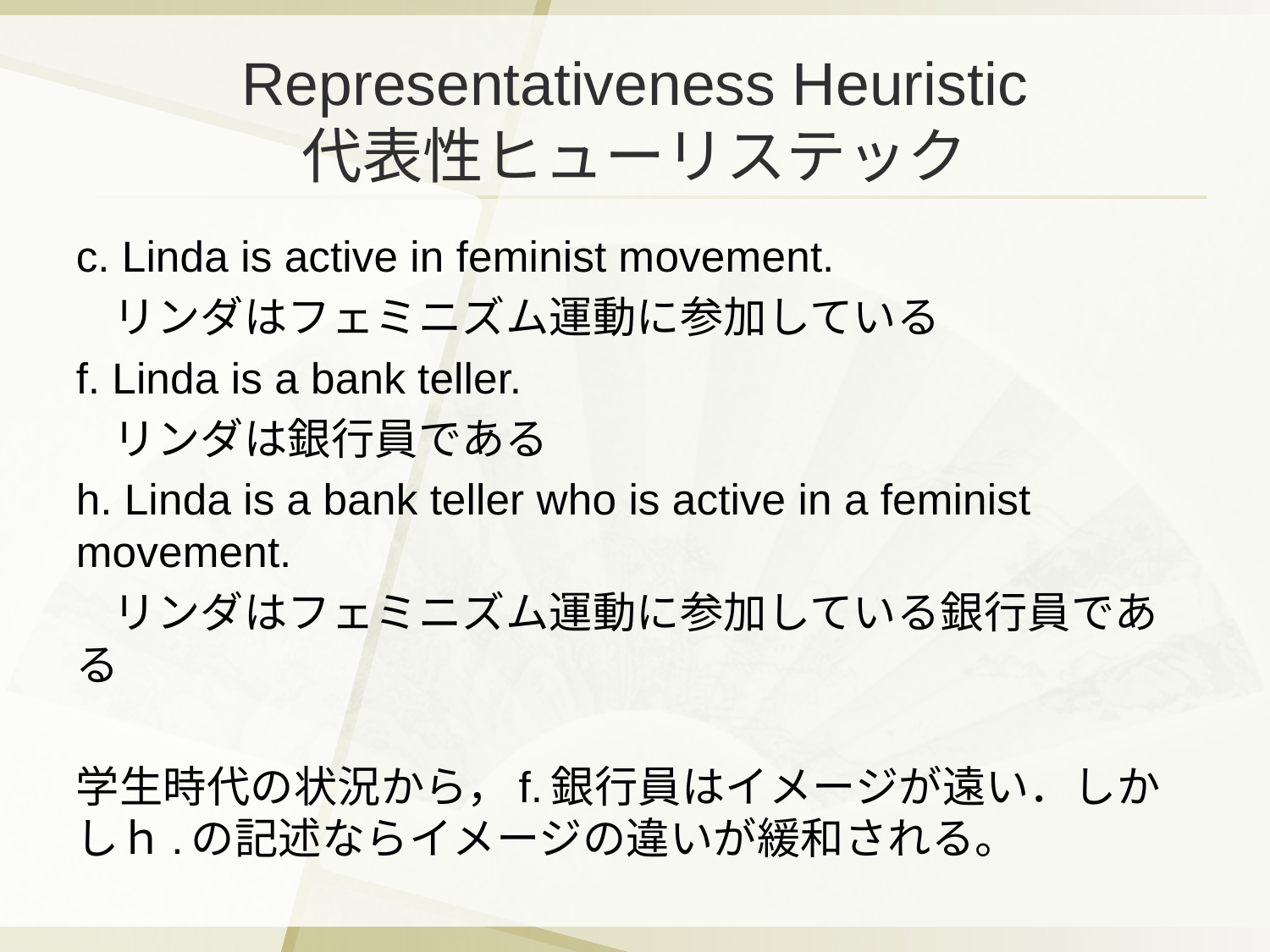

# Representativeness Heuristic 代表性ヒューリステック
c. Linda is active in feminist movement.
   リンダはフェミニズム運動に参加している
f. Linda is a bank teller.
   リンダは銀行員である
h. Linda is a bank teller who is active in a feminist movement.
   リンダはフェミニズム運動に参加している銀行員である

学生時代の状況から，f.銀行員はイメージが遠い．しかしｈ.の記述ならイメージの違いが緩和される。